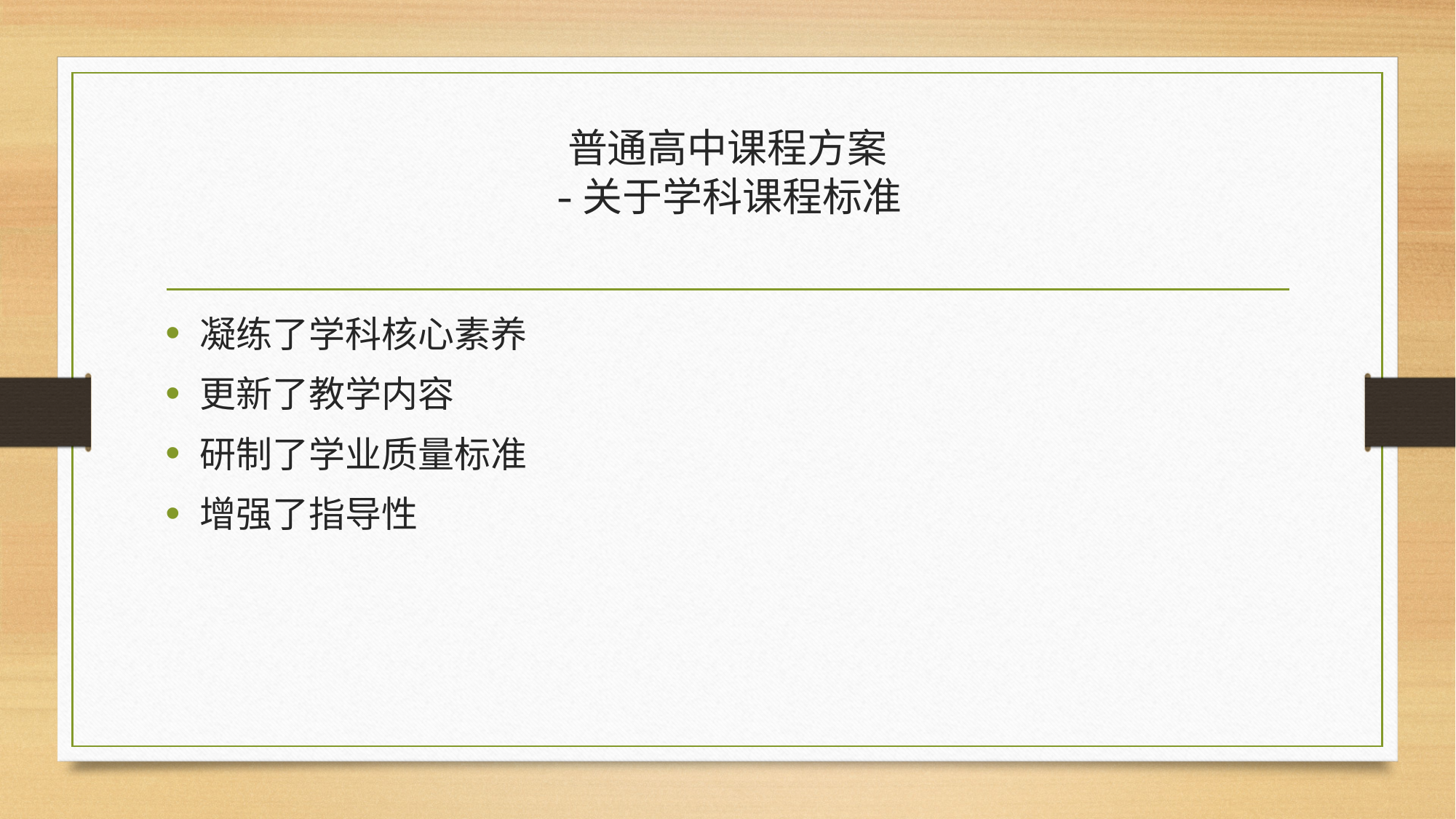

# 普通高中课程方案 -关于学科课程标准
凝练了学科核心素养
更新了教学内容
研制了学业质量标准
增强了指导性